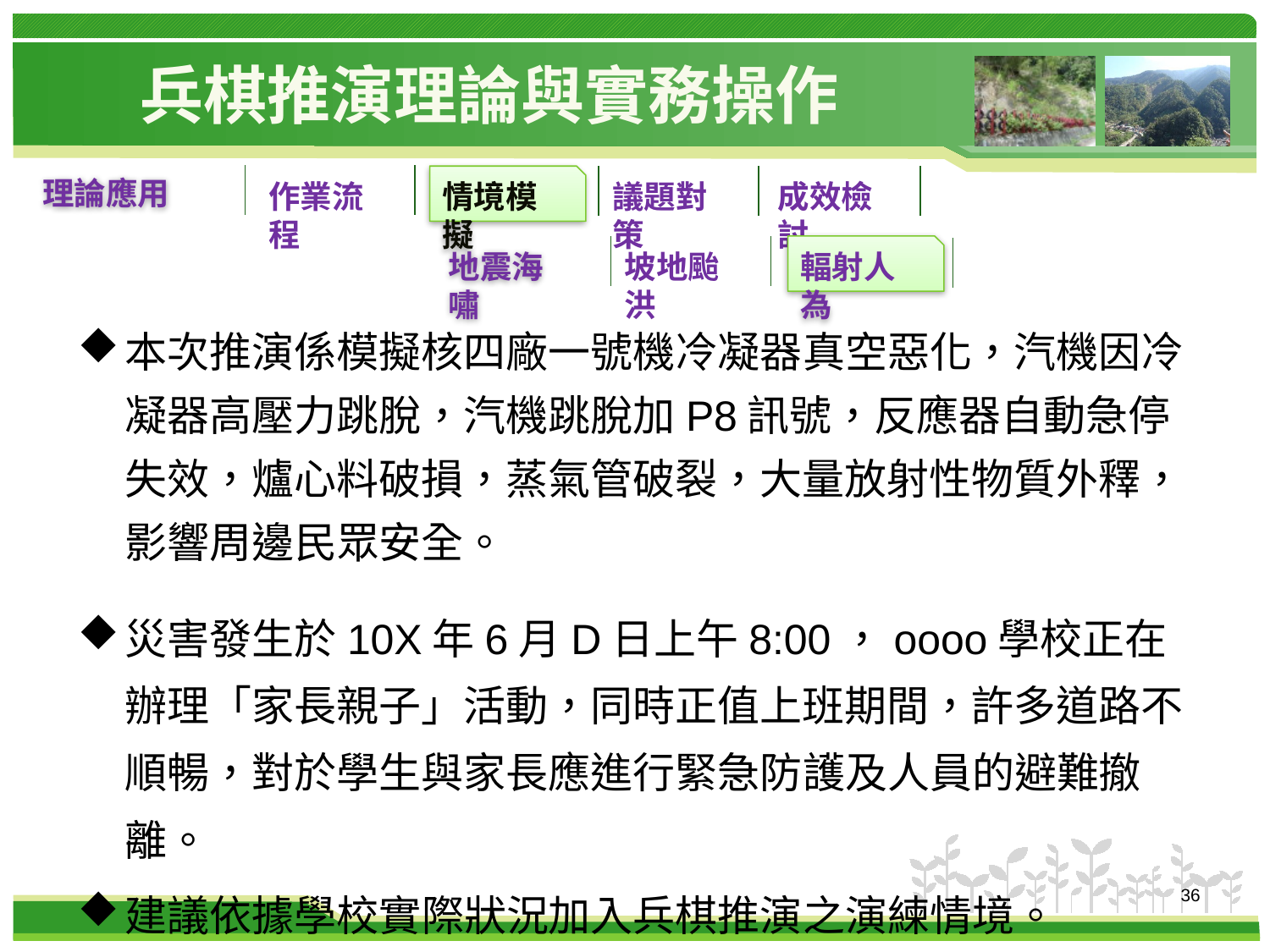

# 兵棋推演理論與實務操作
理論應用
情境模擬
作業流程
議題對策
成效檢討
地震海嘯
坡地颱洪
輻射人為
本次推演係模擬核四廠一號機冷凝器真空惡化，汽機因冷凝器高壓力跳脫，汽機跳脫加P8訊號，反應器自動急停失效，爐心料破損，蒸氣管破裂，大量放射性物質外釋，影響周邊民眾安全。
災害發生於10X年6月D日上午8:00，oooo學校正在辦理「家長親子」活動，同時正值上班期間，許多道路不順暢，對於學生與家長應進行緊急防護及人員的避難撤離。
建議依據學校實際狀況加入兵棋推演之演練情境。
36